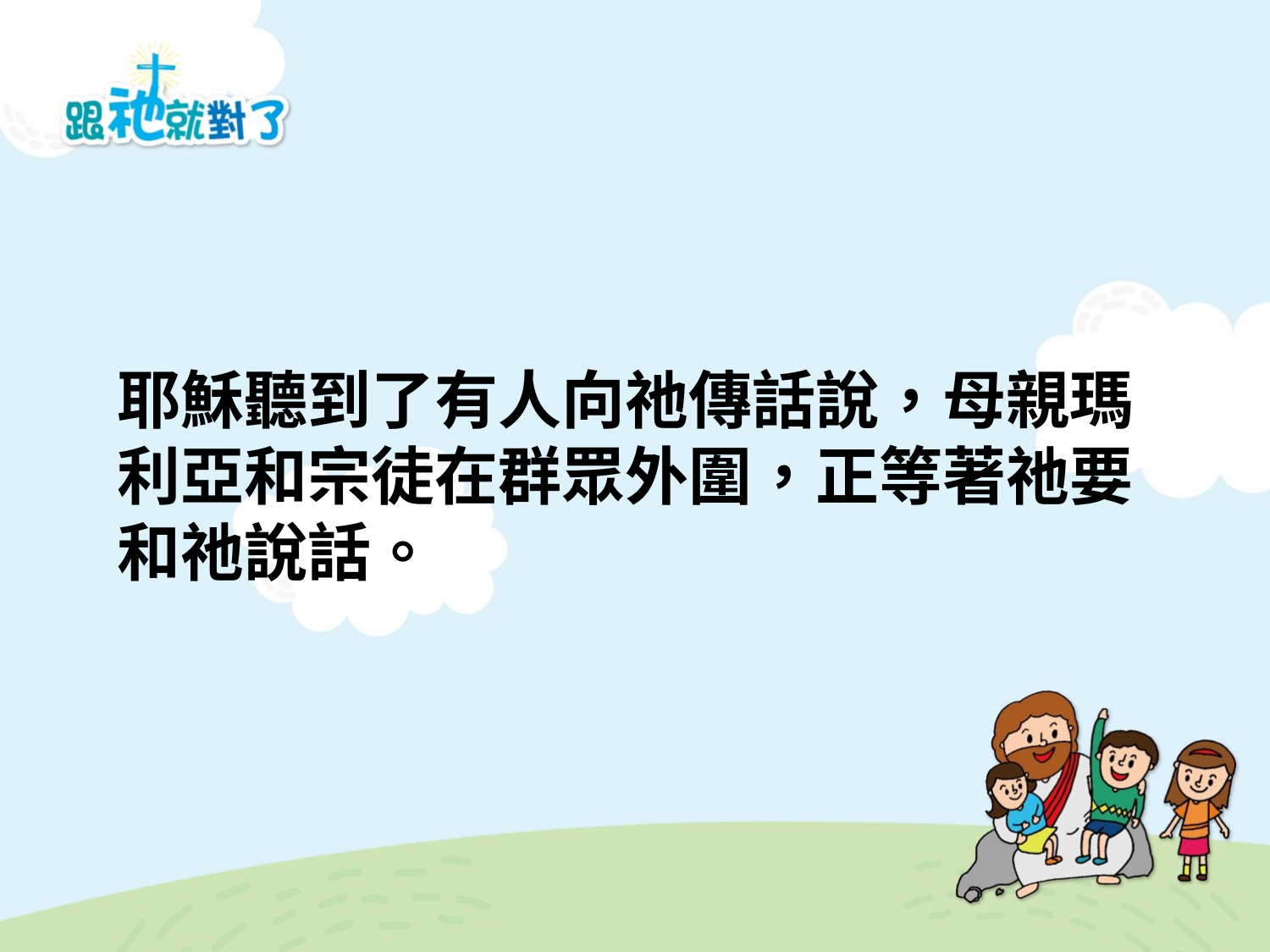

耶穌聽到了有人向祂傳話說，母親瑪利亞和宗徒在群眾外圍，正等著祂要和祂說話。